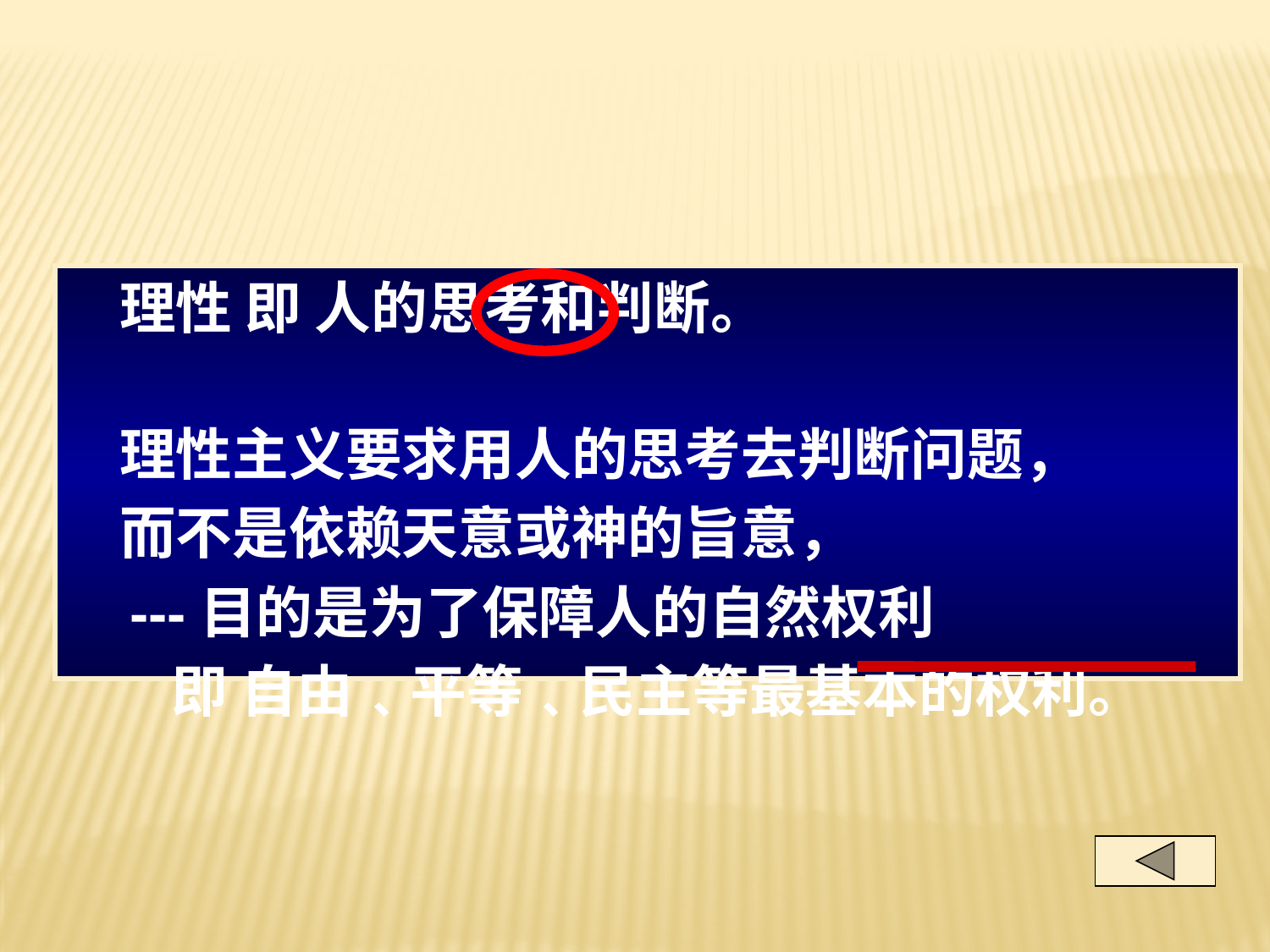

理性 即 人的思考和判断。
   理性主义要求用人的思考去判断问题，
   而不是依赖天意或神的旨意，
    ---目的是为了保障人的自然权利
       即 自由﹑平等﹑民主等最基本的权利。